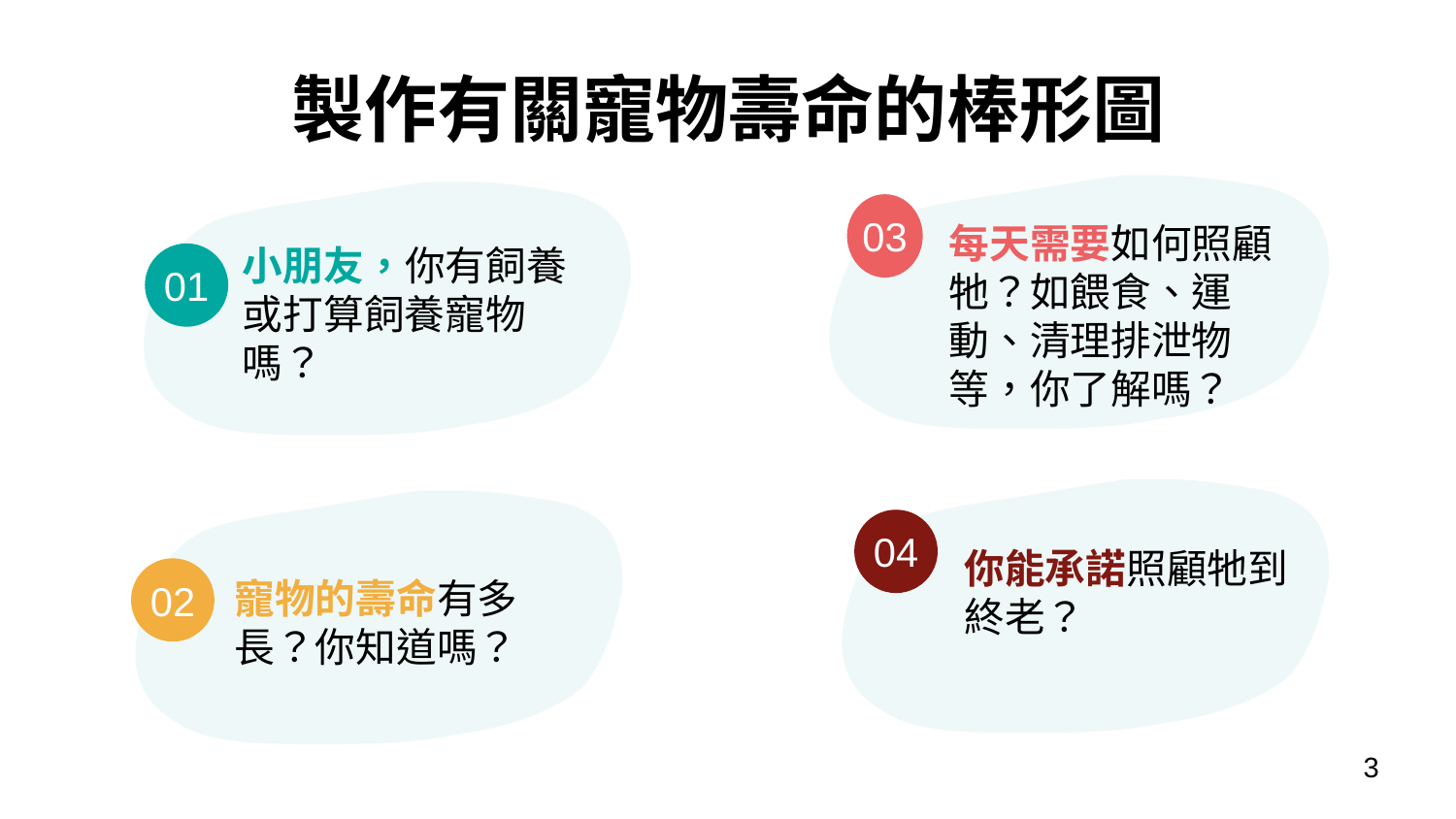

# 製作有關寵物壽命的棒形圖

03
每天需要如何照顧牠？如餵食、運動、清理排泄物等，你了解嗎？

小朋友，你有飼養或打算飼養寵物嗎？
01

04
你能承諾照顧牠到終老？

寵物的壽命有多長？你知道嗎？
02
3